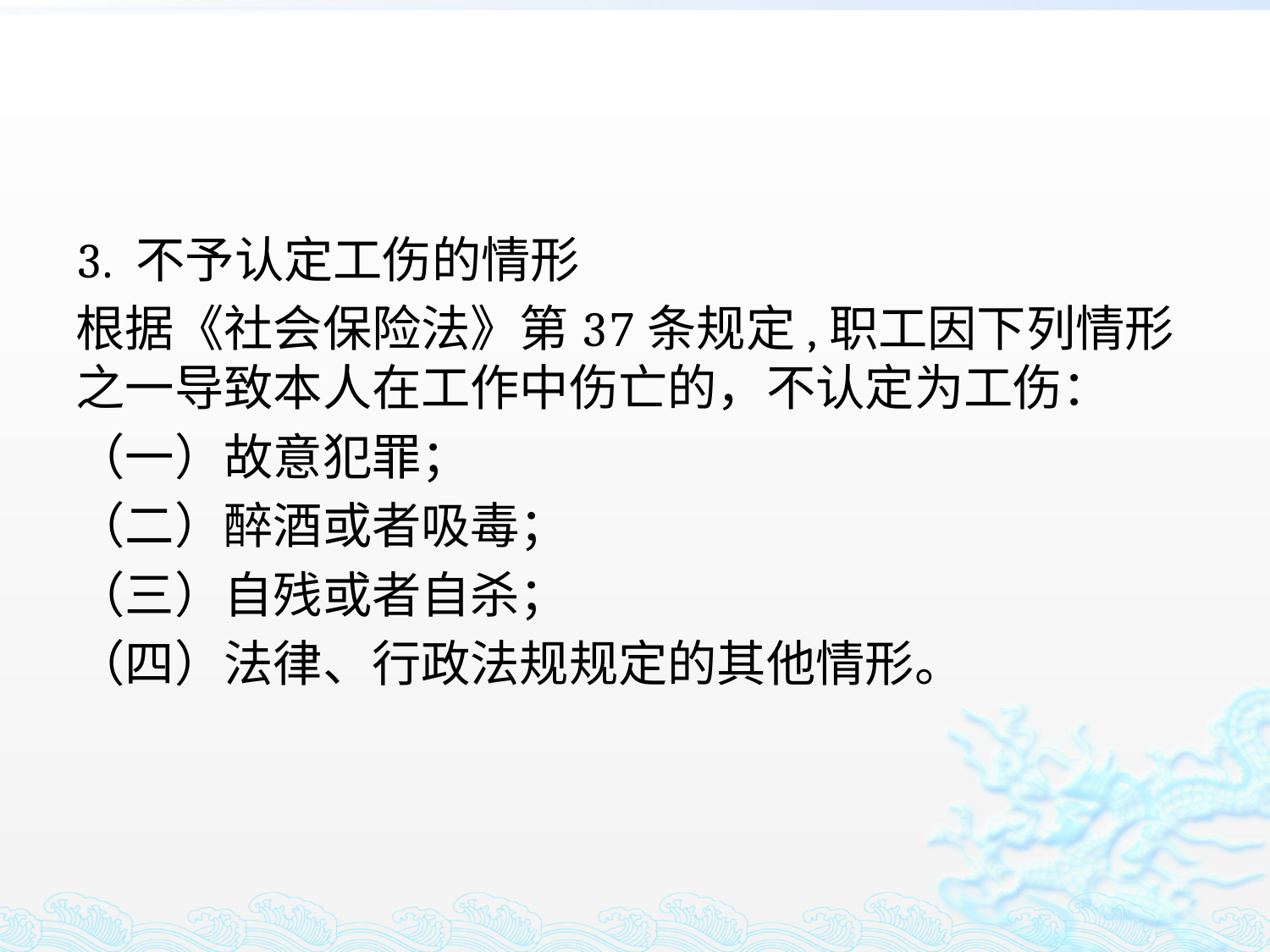

#
3. 不予认定工伤的情形
根据《社会保险法》第37条规定,职工因下列情形之一导致本人在工作中伤亡的，不认定为工伤：
（一）故意犯罪；
（二）醉酒或者吸毒；
（三）自残或者自杀；
（四）法律、行政法规规定的其他情形。